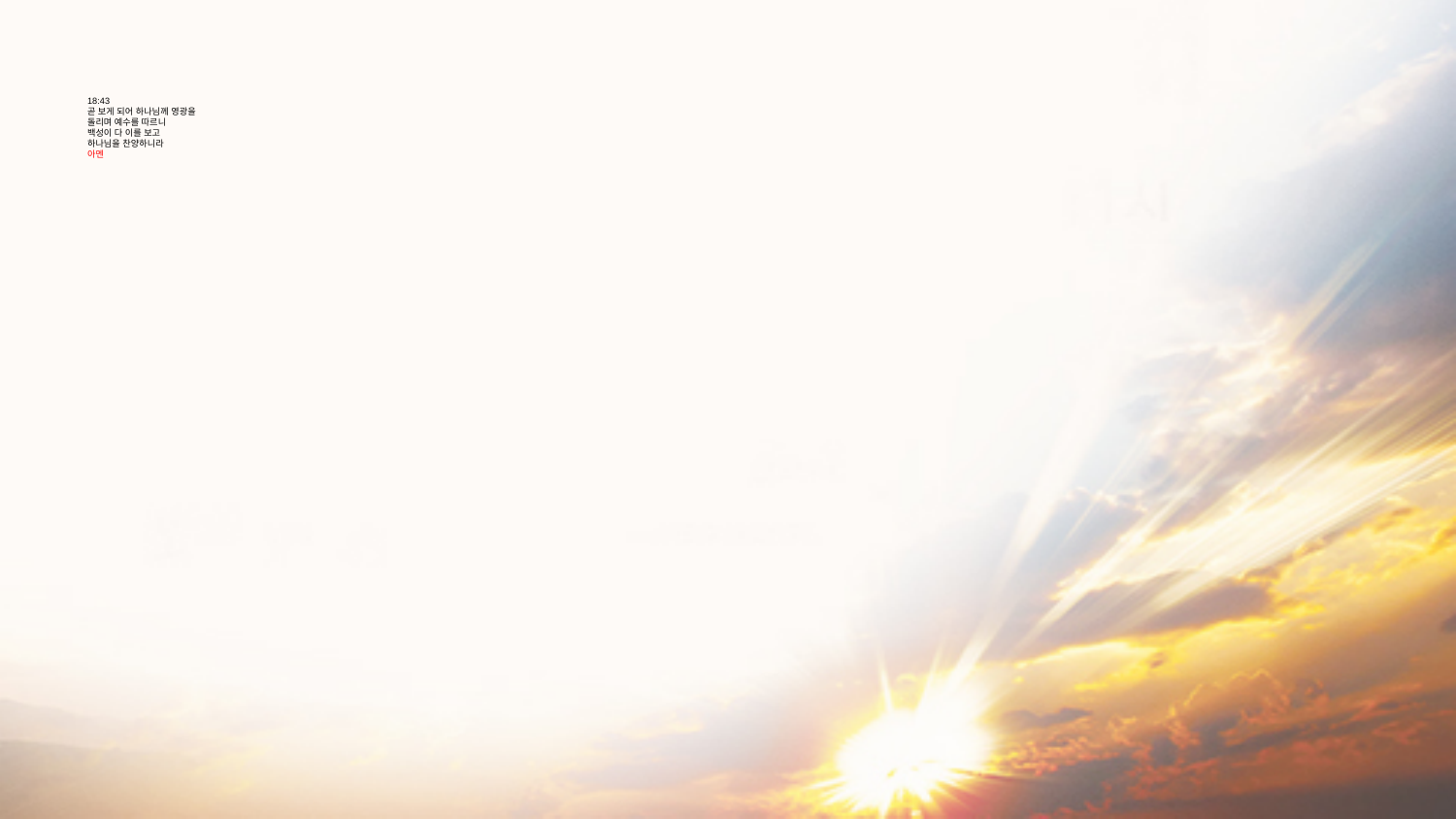

# 18:43 곧 보게 되어 하나님께 영광을 돌리며 예수를 따르니 백성이 다 이를 보고 하나님을 찬양하니라
아멘